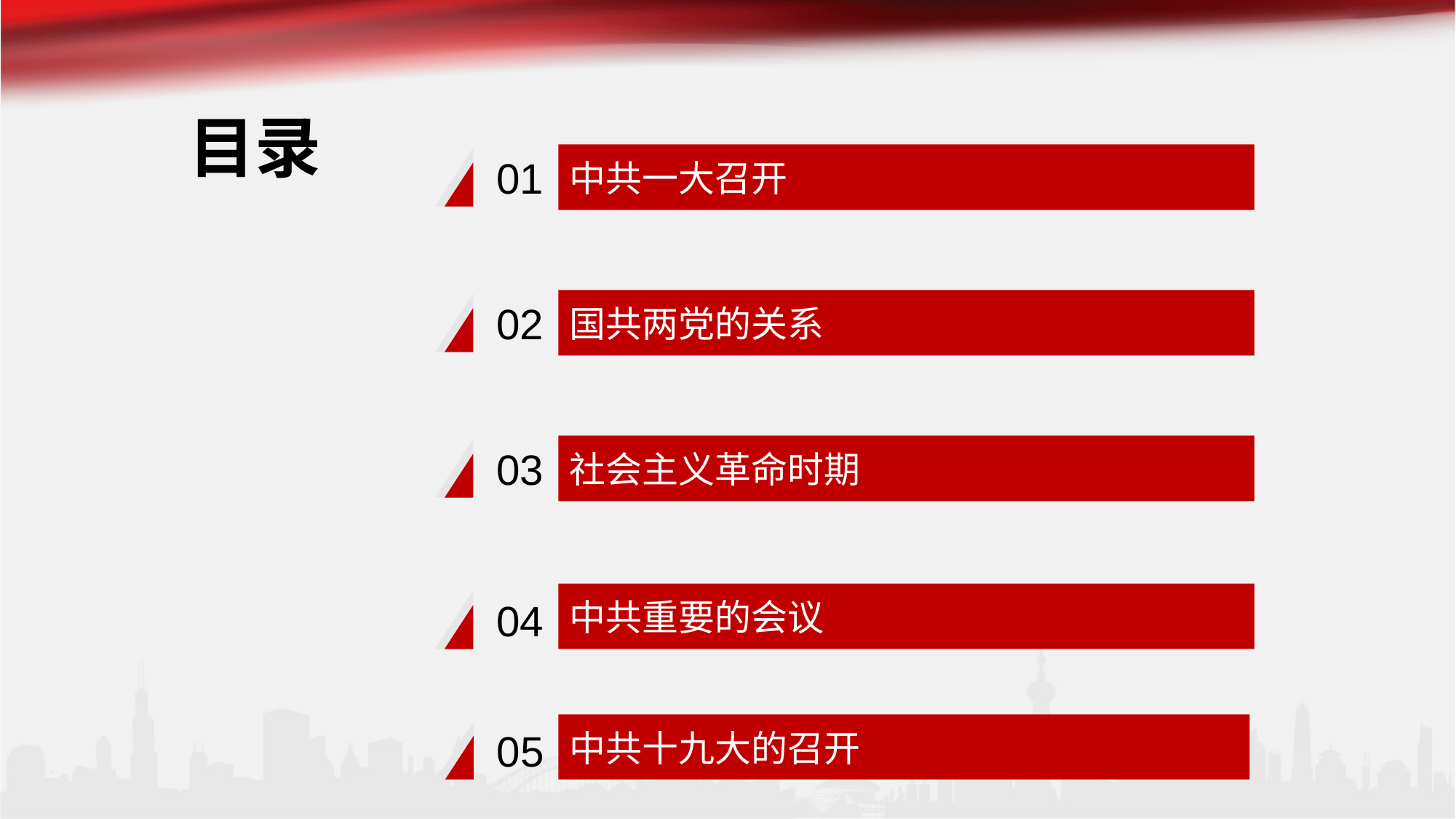

目录
01
中共一大召开

02
国共两党的关系

03
社会主义革命时期

中共重要的会议
04

中共十九大的召开
05